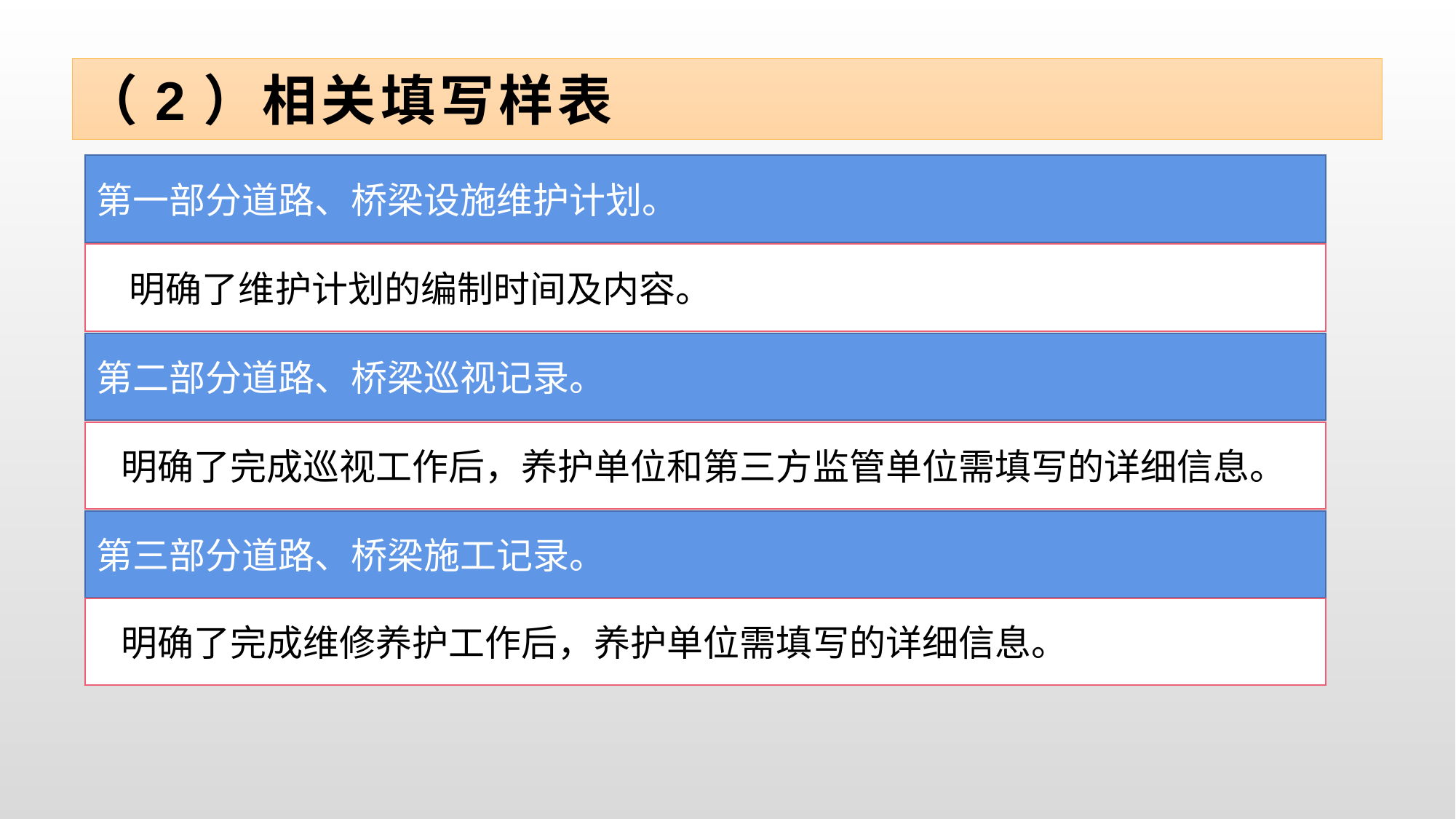

# （2）相关填写样表
第一部分道路、桥梁设施维护计划。
   明确了维护计划的编制时间及内容。
第二部分道路、桥梁巡视记录。
  明确了完成巡视工作后，养护单位和第三方监管单位需填写的详细信息。
第三部分道路、桥梁施工记录。
  明确了完成维修养护工作后，养护单位需填写的详细信息。